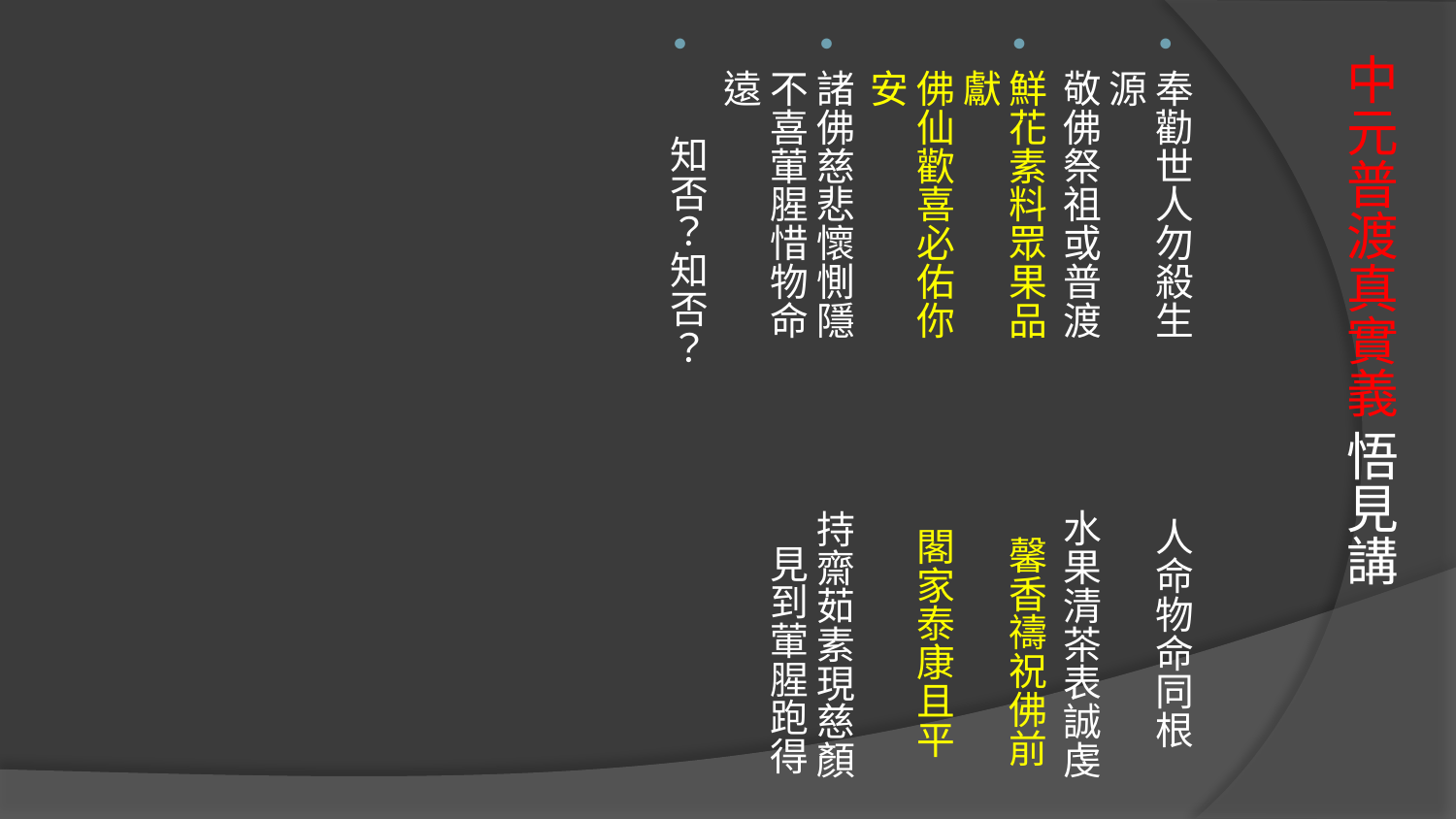

奉勸世人勿殺生　                人命物命同根源 
敬佛祭祖或普渡　               水果清茶表誠虔
鮮花素料眾果品　                  馨香禱祝佛前獻
佛仙歡喜必佑你　                 閣家泰康且平安
諸佛慈悲懷惻隱　               持齋茹素現慈顏
不喜葷腥惜物命　                   見到葷腥跑得遠
       知否？知否？

# 中元普渡真實義 悟見講